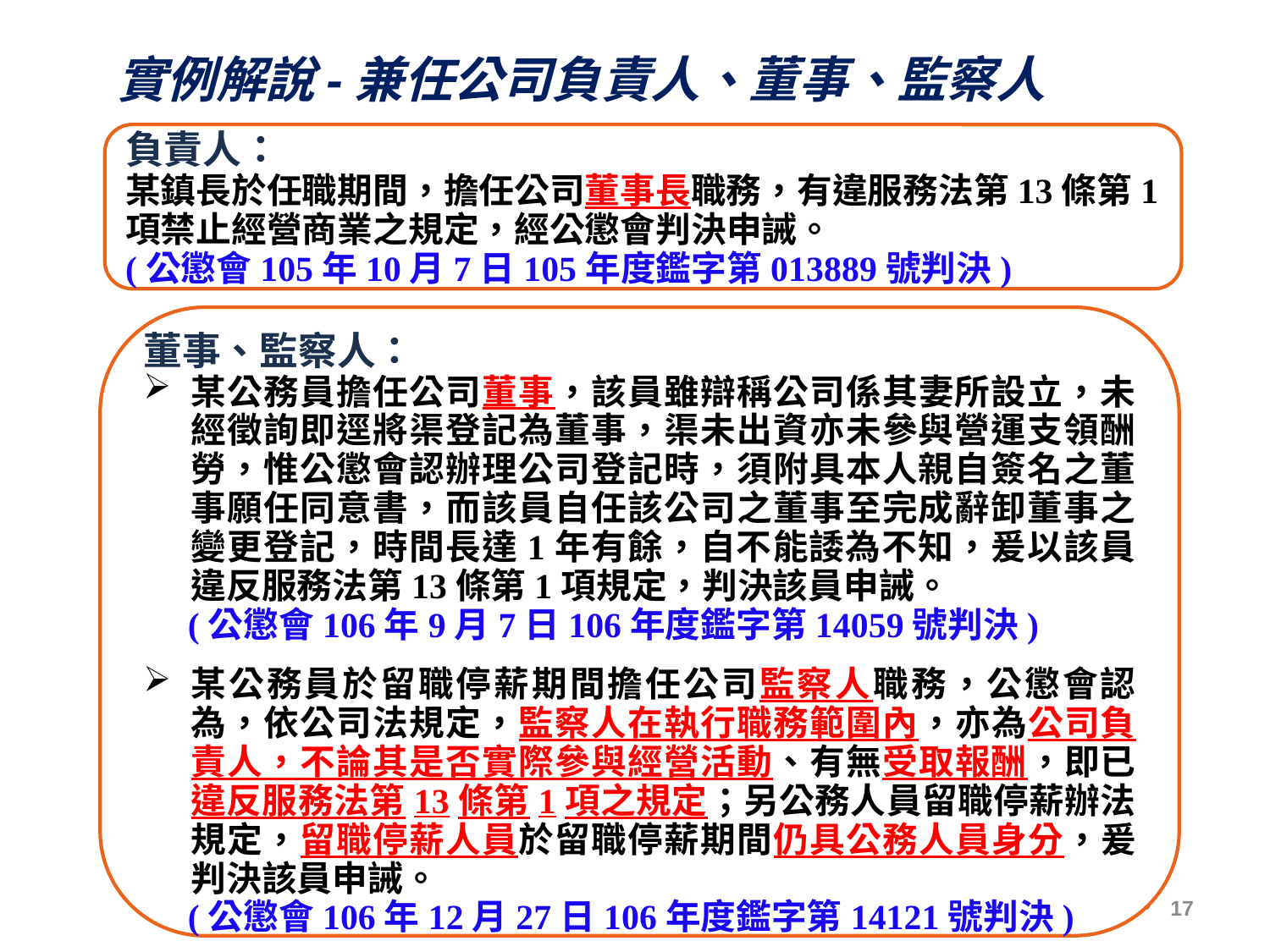

實例解說-兼任公司負責人、董事、監察人
負責人：
某鎮長於任職期間，擔任公司董事長職務，有違服務法第13條第1項禁止經營商業之規定，經公懲會判決申誡。
(公懲會105年10月7日105年度鑑字第013889號判決)

董事、監察人：
某公務員擔任公司董事，該員雖辯稱公司係其妻所設立，未經徵詢即逕將渠登記為董事，渠未出資亦未參與營運支領酬勞，惟公懲會認辦理公司登記時，須附具本人親自簽名之董事願任同意書，而該員自任該公司之董事至完成辭卸董事之變更登記，時間長達1年有餘，自不能諉為不知，爰以該員違反服務法第13條第1項規定，判決該員申誡。
     (公懲會106年9月7日106年度鑑字第14059號判決)
某公務員於留職停薪期間擔任公司監察人職務，公懲會認為，依公司法規定，監察人在執行職務範圍內，亦為公司負責人，不論其是否實際參與經營活動、有無受取報酬，即已違反服務法第13條第1項之規定；另公務人員留職停薪辦法規定，留職停薪人員於留職停薪期間仍具公務人員身分，爰判決該員申誡。
     (公懲會106年12月27日106年度鑑字第14121號判決)

17